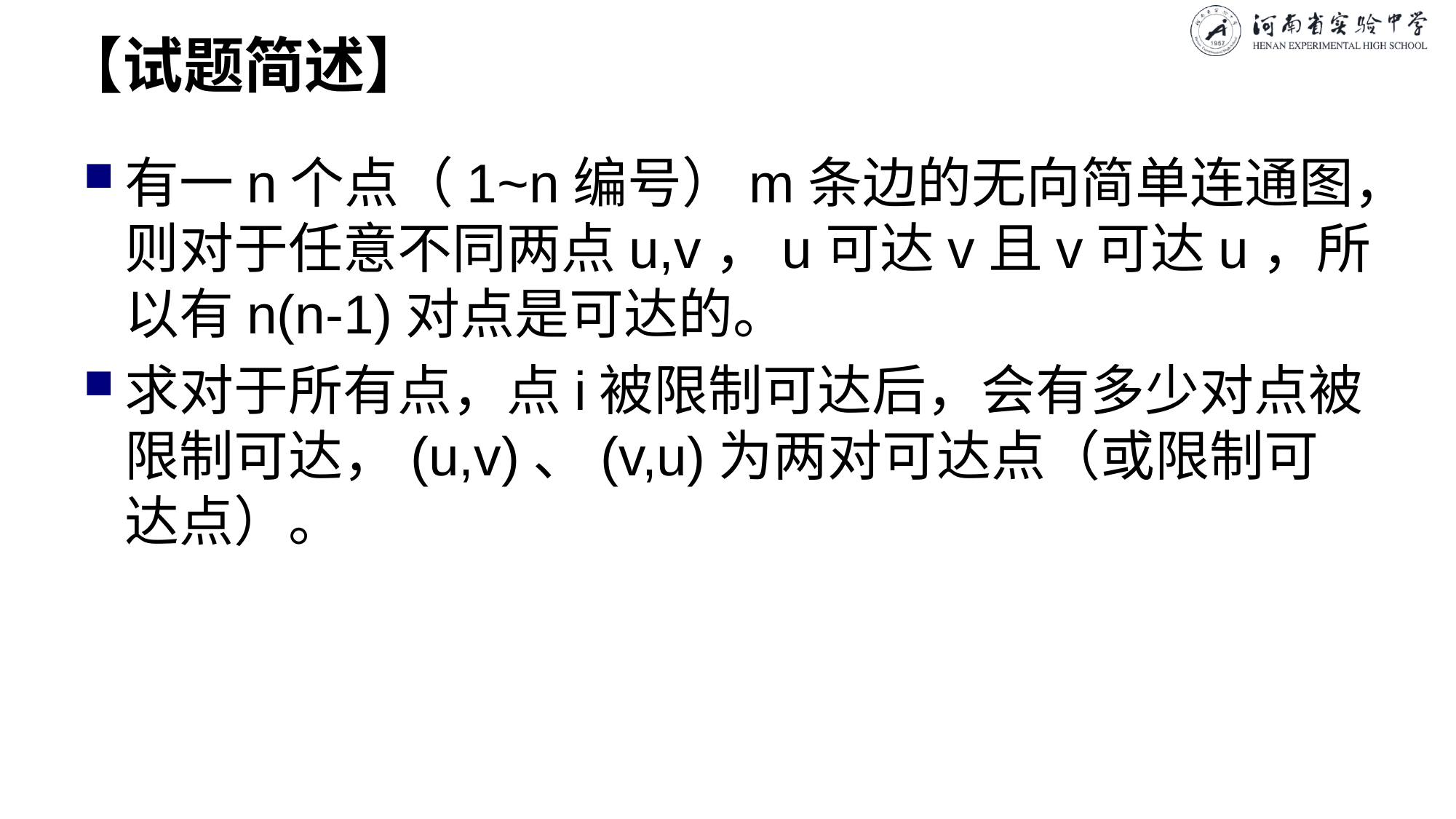

# 【试题简述】
有一n个点（1~n编号）m条边的无向简单连通图，则对于任意不同两点u,v，u可达v且v可达u，所以有n(n-1)对点是可达的。
求对于所有点，点i被限制可达后，会有多少对点被限制可达，(u,v)、(v,u)为两对可达点（或限制可达点）。